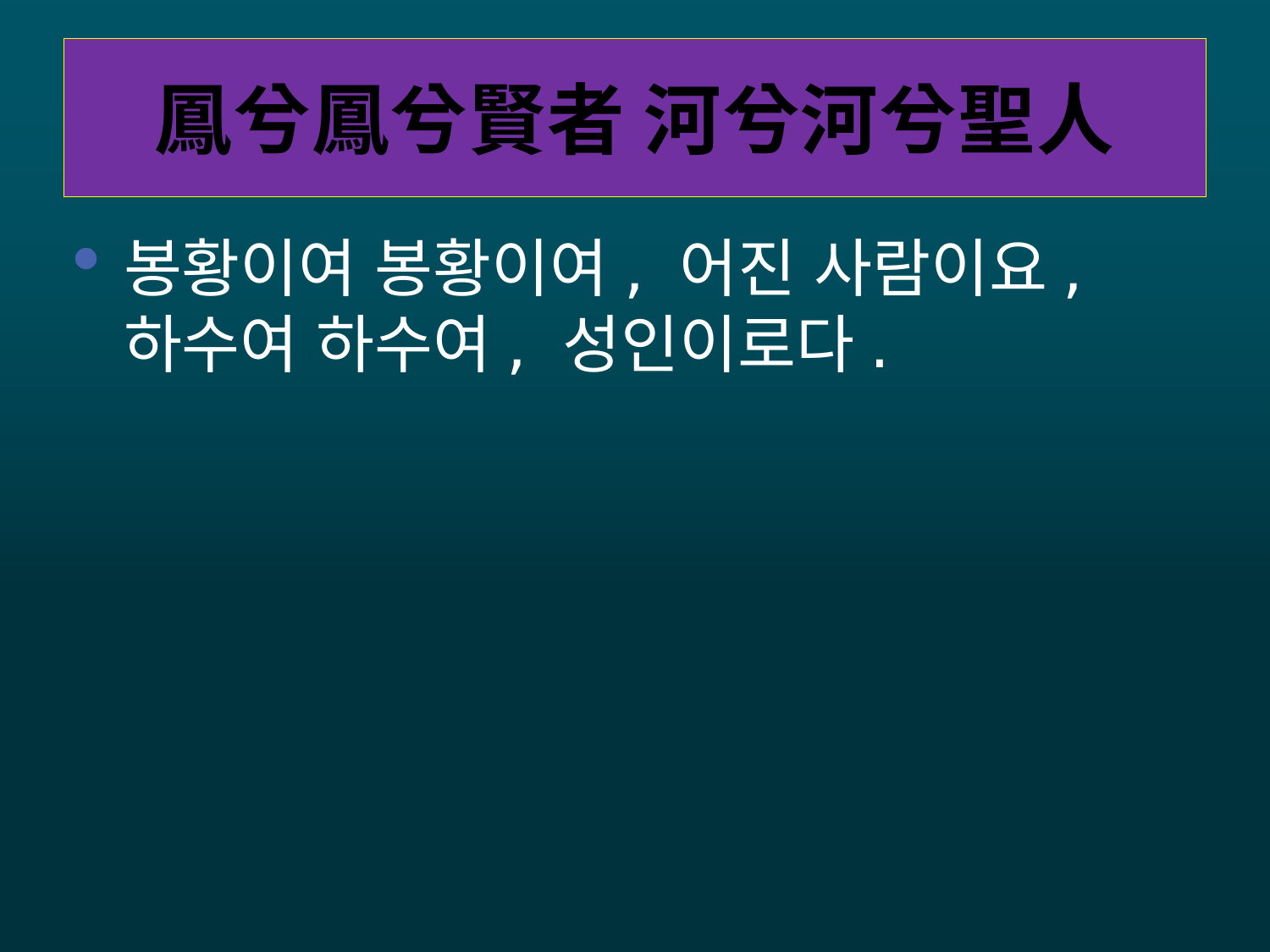

# 鳳兮鳳兮賢者 河兮河兮聖人
봉황이여 봉황이여, 어진 사람이요, 하수여 하수여, 성인이로다.